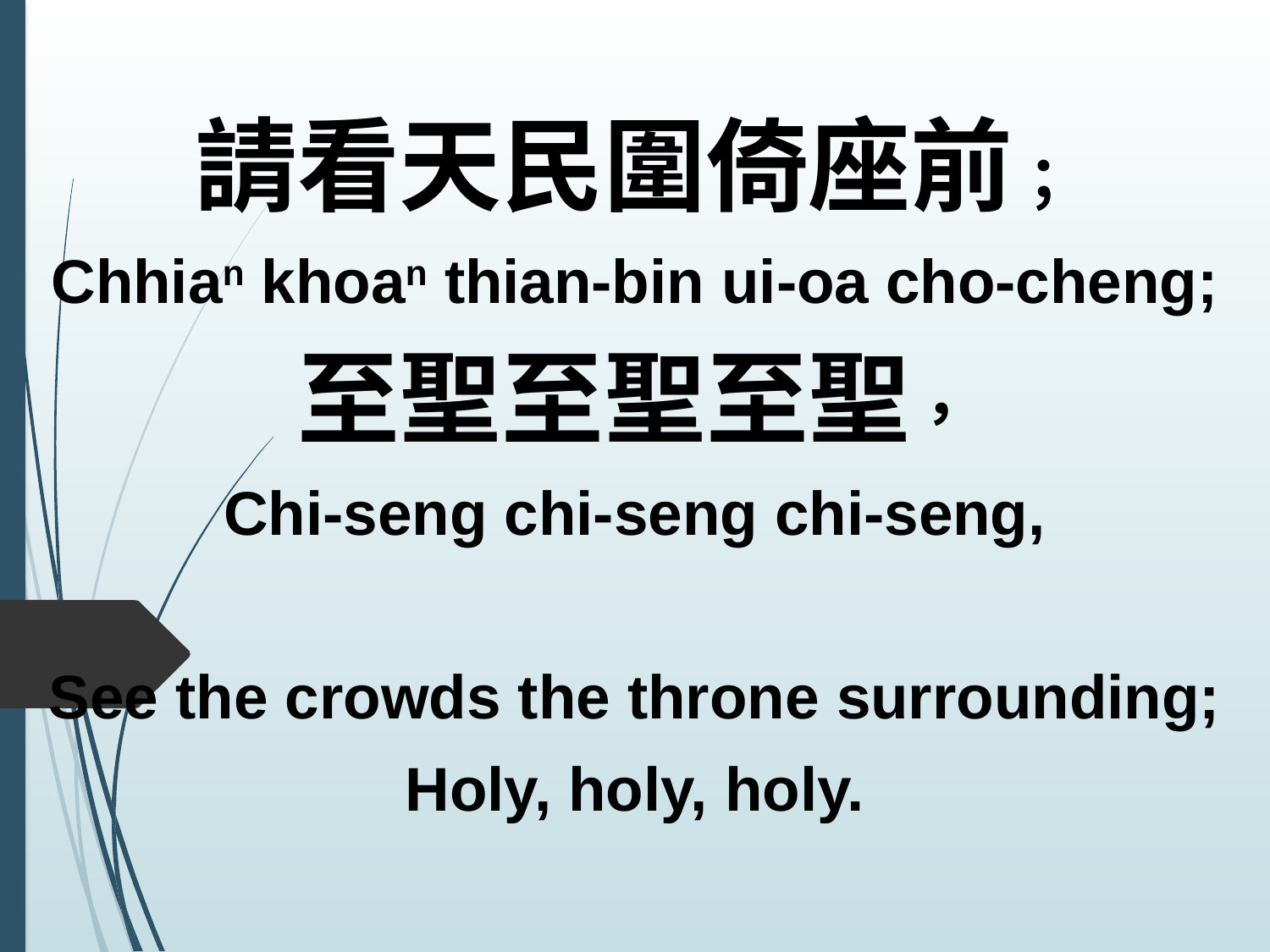

請看天民圍倚座前；
Chhian khoan thian-bin ui-oa cho-cheng;
至聖至聖至聖，
Chi-seng chi-seng chi-seng,

See the crowds the throne surrounding;
Holy, holy, holy.